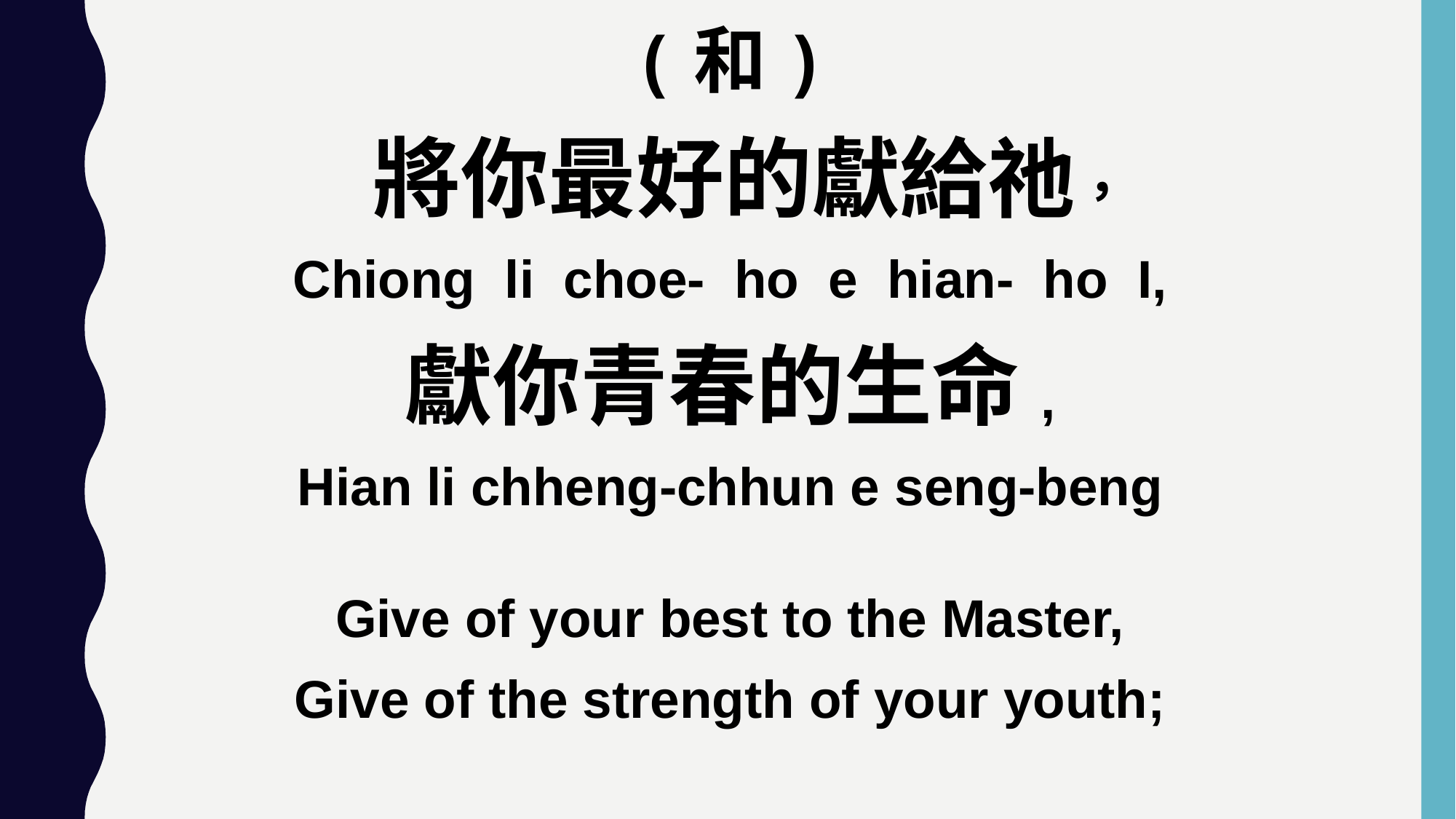

(和)
 將你最好的獻給祂，
Chiong  li  choe-  ho  e  hian-  ho  I,
獻你青春的生命,
Hian li chheng-chhun e seng-beng

Give of your best to the Master,
Give of the strength of your youth;
盡